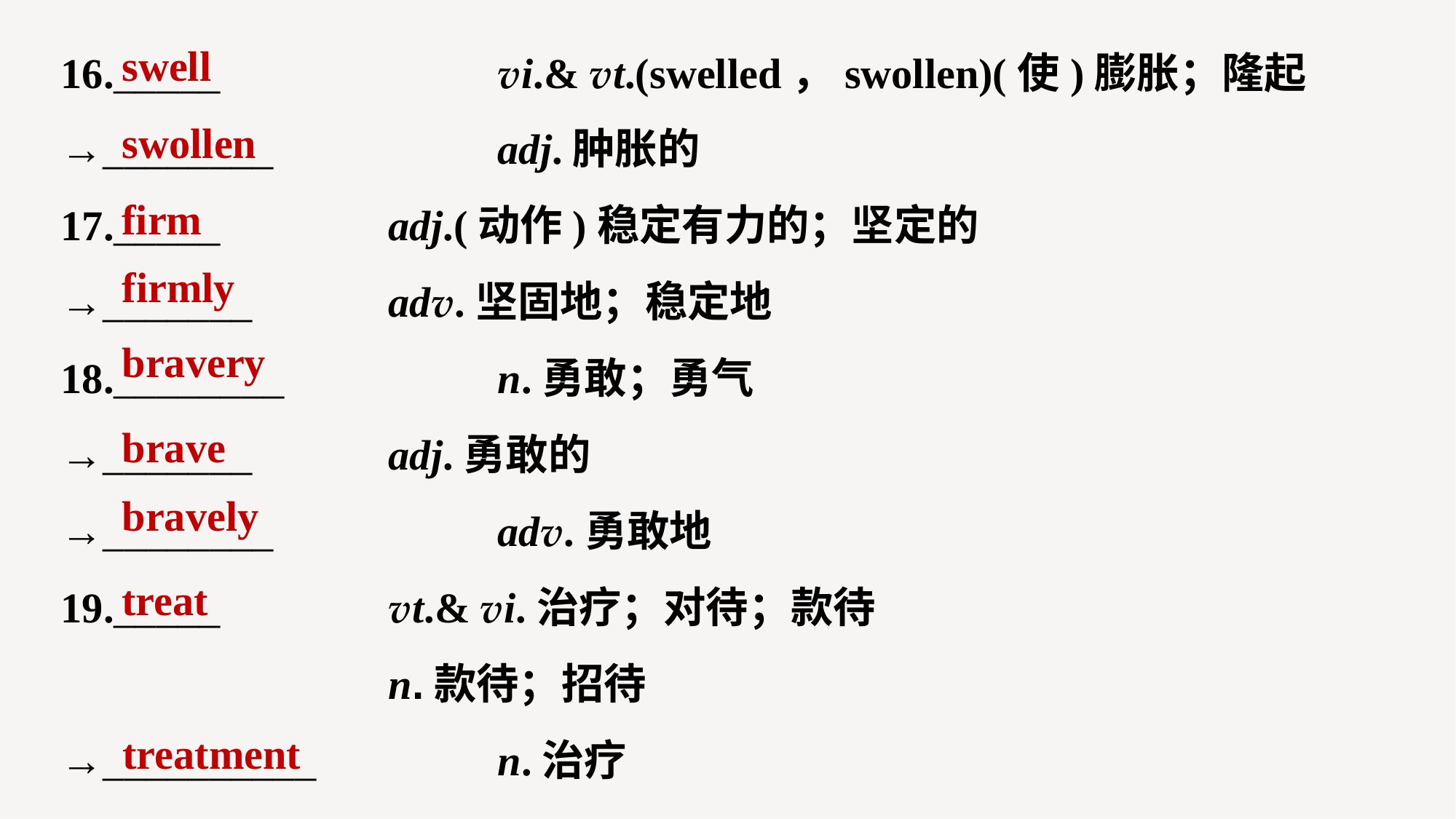

16._____ 			vi.& vt.(swelled，swollen)(使)膨胀；隆起
→________ 		adj.肿胀的
17._____ 		adj.(动作)稳定有力的；坚定的
→_______ 		adv.坚固地；稳定地
18.________ 		n.勇敢；勇气
→_______ 		adj.勇敢的
→________ 		adv.勇敢地
19._____ 		vt.& vi.治疗；对待；款待
			n.款待；招待
→__________ 		n.治疗
swell
swollen
firm
firmly
bravery
brave
bravely
treat
treatment